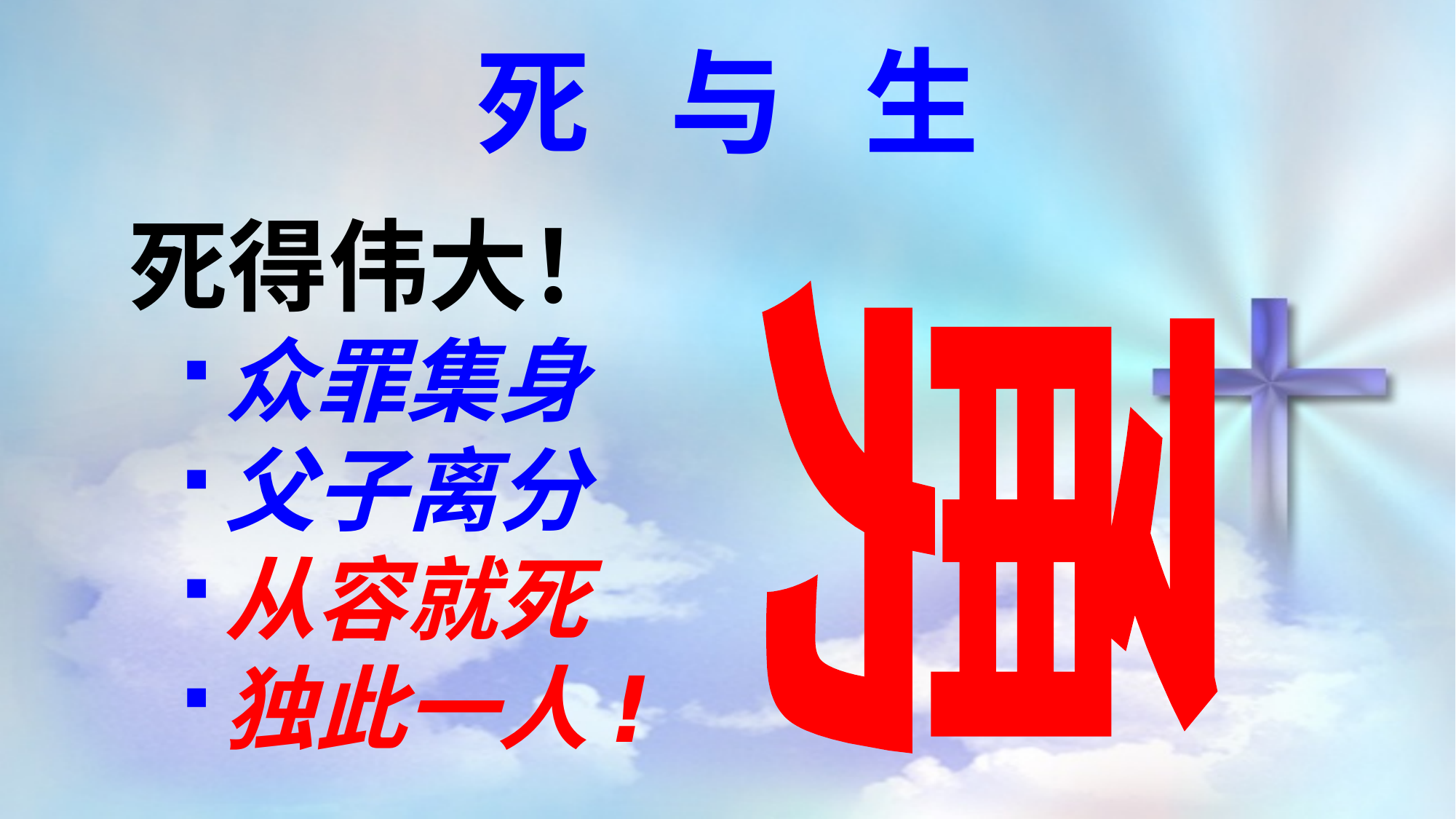

死  与  生
死得伟大！
众罪集身
父子离分
从容就死
独此一人!
勇